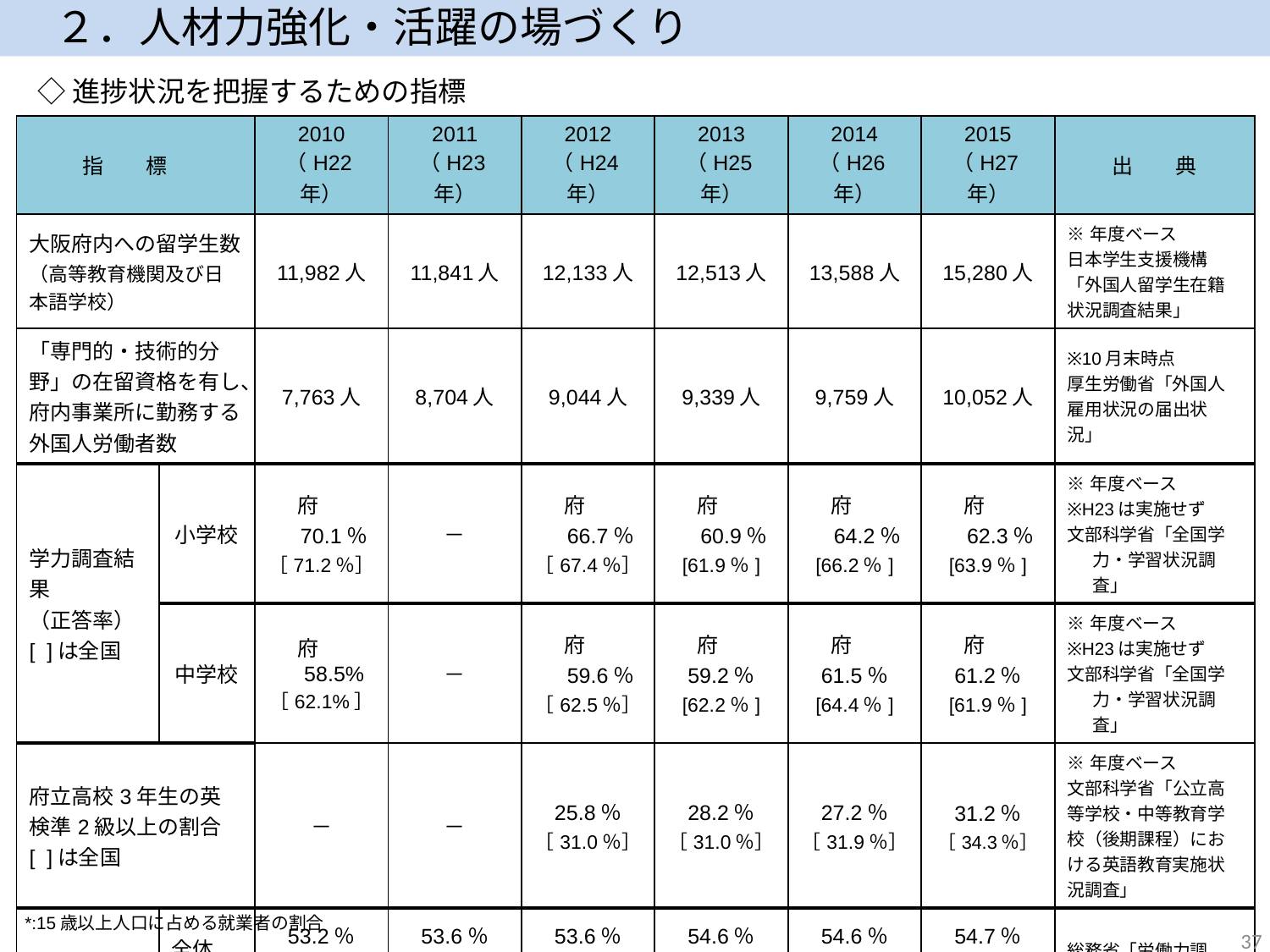

２．人材力強化・活躍の場づくり
◇進捗状況を把握するための指標
| 指　　標 |  | 2010 （H22年） | 2011 （H23年） | 2012 （H24年） | 2013 （H25年） | 2014 （H26年） | 2015 （H27年） | 出　　典 |
| --- | --- | --- | --- | --- | --- | --- | --- | --- |
| 大阪府内への留学生数 （高等教育機関及び日本語学校） |  | 11,982人 | 11,841人 | 12,133人 | 12,513人 | 13,588人 | 15,280人 | ※年度ベース 日本学生支援機構「外国人留学生在籍状況調査結果」 |
| 「専門的・技術的分野」の在留資格を有し、府内事業所に勤務する外国人労働者数 |  | 7,763人 | 8,704人 | 9,044人 | 9,339人 | 9,759人 | 10,052人 | ※10月末時点 厚生労働省「外国人雇用状況の届出状況」 |
| 学力調査結果 （正答率） [ ]は全国 | 小学校 | 府　70.1％ ［71.2％］ | － | 府　66.7％ ［67.4％］ | 府　60.9％ [61.9％] | 府　64.2％ [66.2％] | 府　62.3％ [63.9％] | ※年度ベース ※H23は実施せず 文部科学省「全国学力・学習状況調査」 |
|  | 中学校 | 府　58.5% ［62.1%］ | － | 府　59.6％ ［62.5％］ | 府　59.2％ [62.2％] | 府　61.5％ [64.4％] | 府　61.2％ [61.9％] | ※年度ベース ※H23は実施せず 文部科学省「全国学力・学習状況調査」 |
| 府立高校3年生の英検準2級以上の割合 [ ]は全国 |  | － | － | 25.8％ ［31.0％］ | 28.2％ ［31.0％］ | 27.2％ ［31.9％］ | 31.2％ ［34.3％］ | ※年度ベース 文部科学省「公立高等学校・中等教育学校（後期課程）における英語教育実施状況調査」 |
| 就業率 \* [ ]は全国 | 全体 | 53.2％ [56.6％] | 53.6％ [56.5％] | 53.6％ [56.5％] | 54.6％ [56.9％] | 54.6％ [57.3％] | 54.7％ [57.6％] | 総務省「労働力調査」 大阪府統計課「労働力調査地方集計結果（年平均）」 |
|  | 女性 (35～44歳) | 59.6％ [65.2％] | 61.4％ [65.9％] | 61.3％ [66.7％] | 62.9％ [68.6％] | 64.7％ [70.1％] | 66.1％ [71.2％] |  |
*:15歳以上人口に占める就業者の割合
37